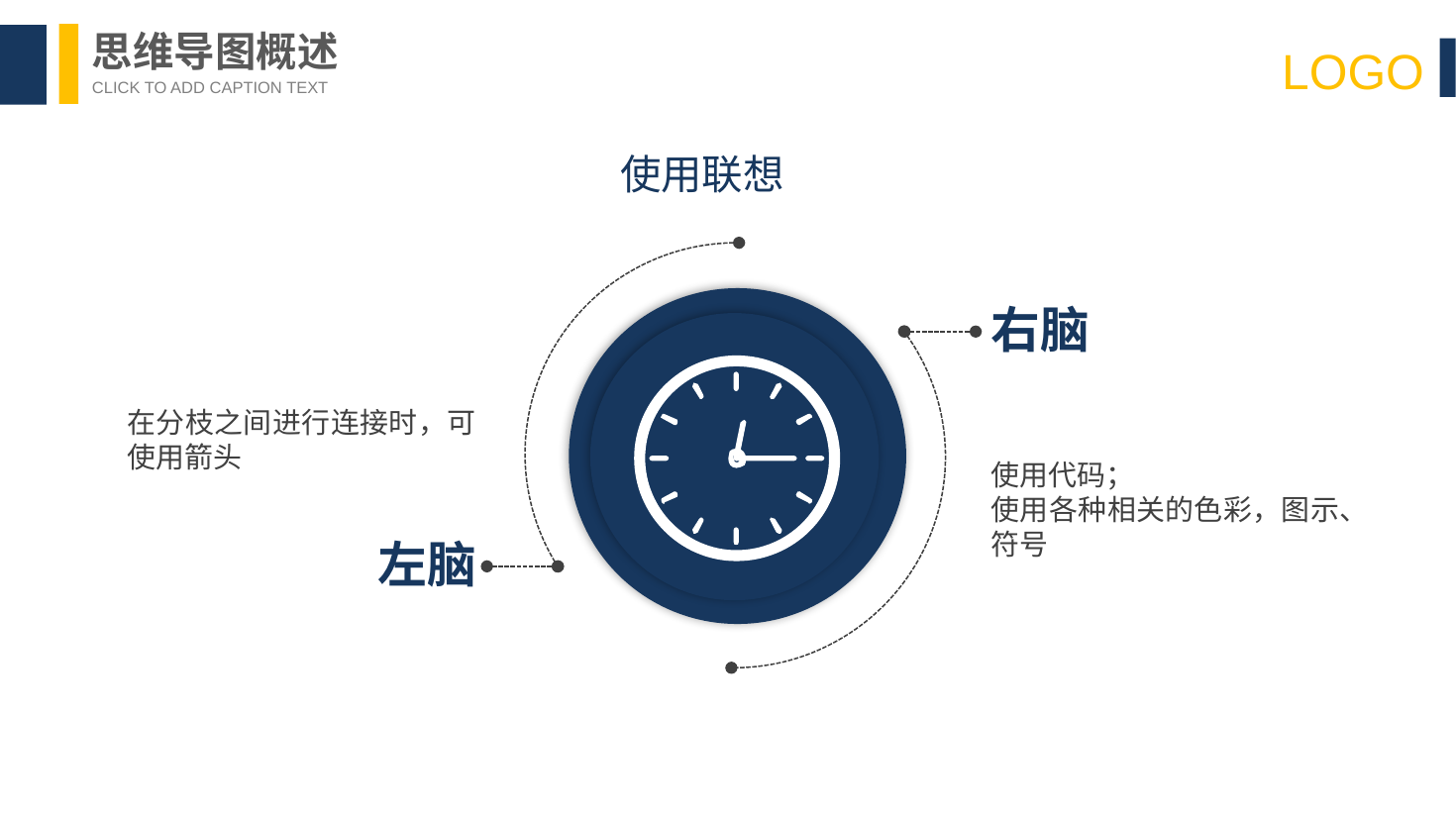

思维导图概述
LOGO

CLICK TO ADD CAPTION TEXT
 使用联想

右脑

在分枝之间进行连接时，可使用箭头
使用代码；
使用各种相关的色彩，图示、符号
左脑